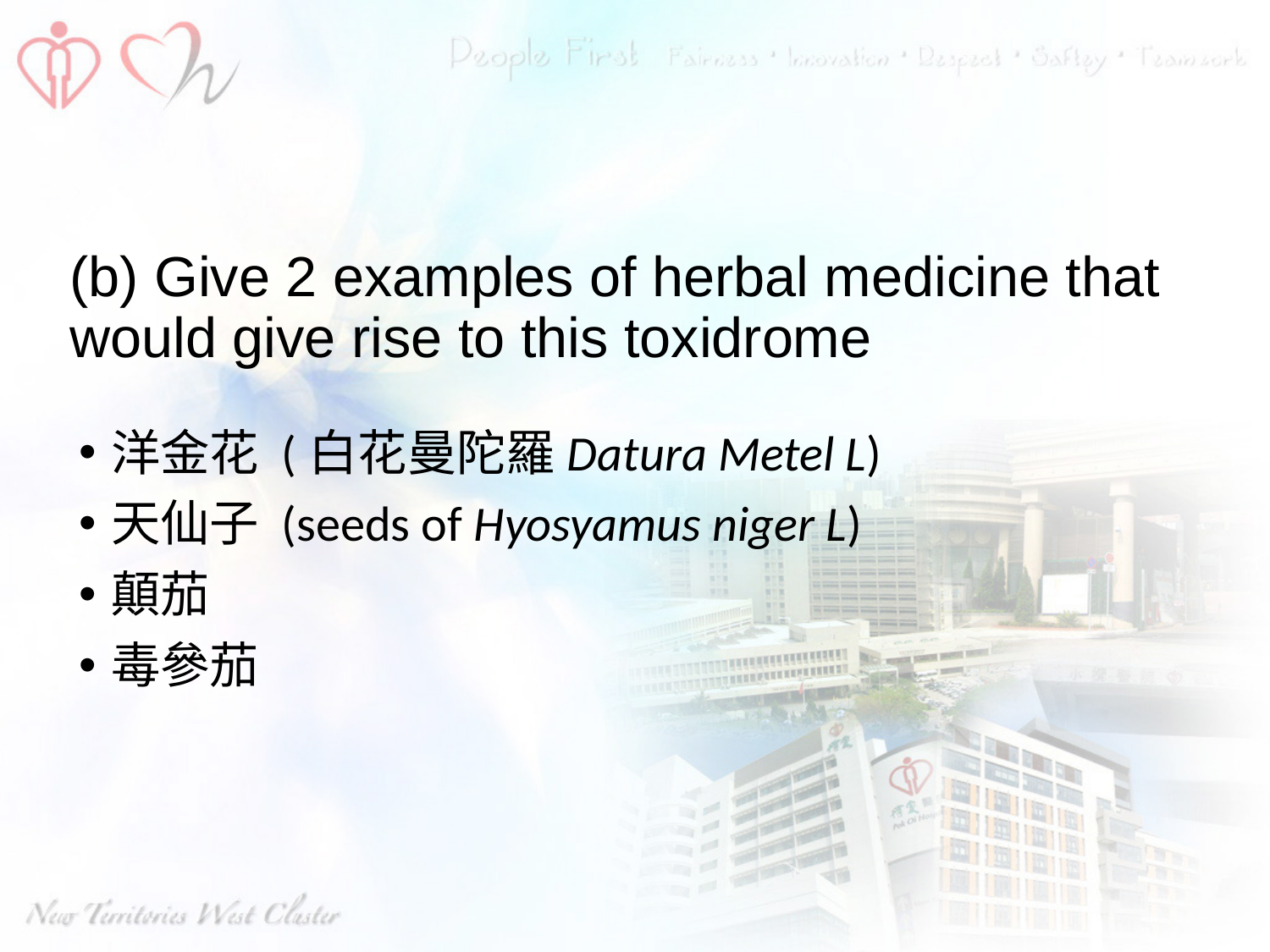

#
(b) Give 2 examples of herbal medicine that would give rise to this toxidrome
洋金花 (白花曼陀羅Datura Metel L)
天仙子 (seeds of Hyosyamus niger L)
顛茄
毒參茄